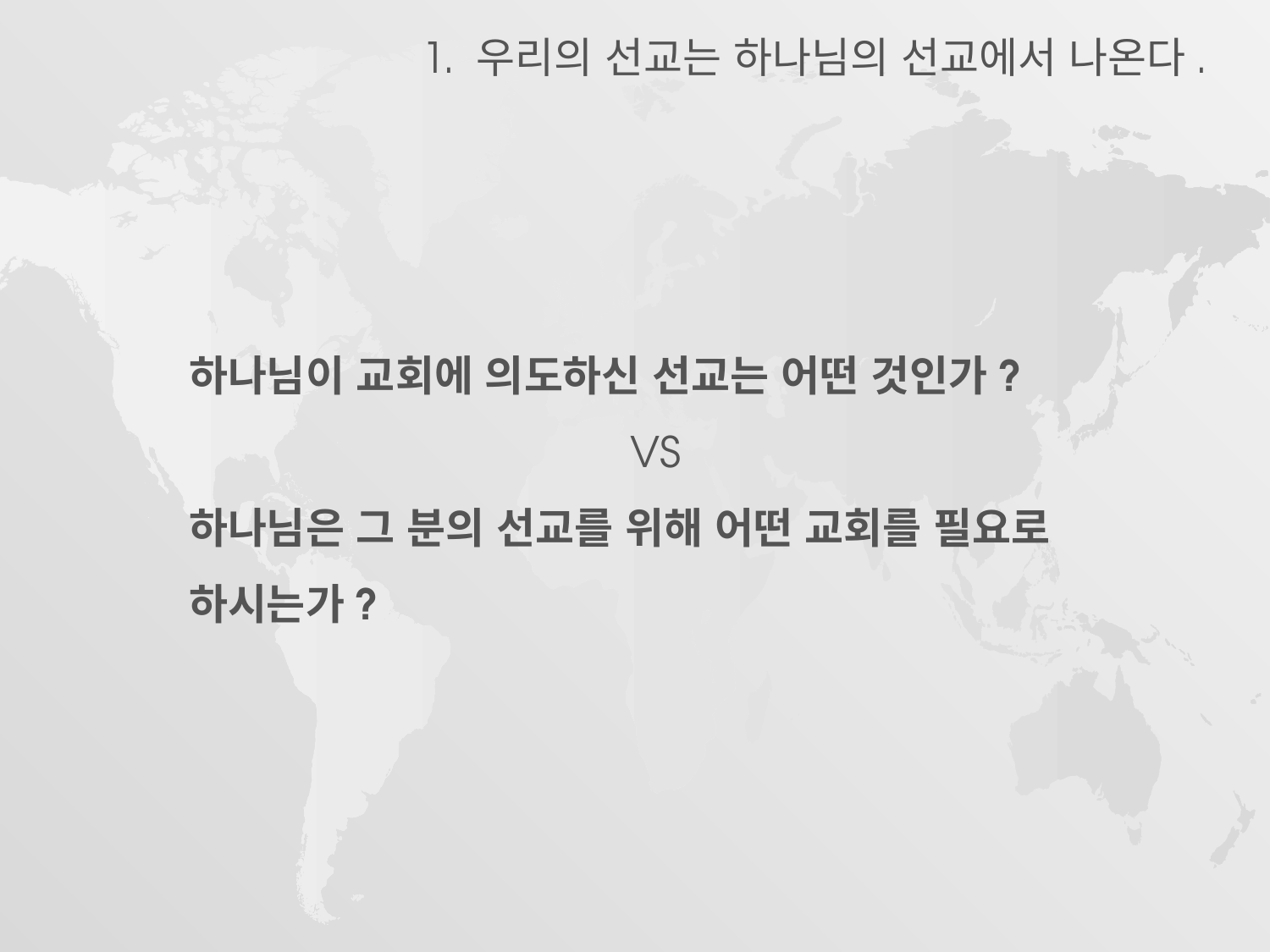

1. 우리의 선교는 하나님의 선교에서 나온다.
하나님이 교회에 의도하신 선교는 어떤 것인가?
VS
하나님은 그 분의 선교를 위해 어떤 교회를 필요로 하시는가?